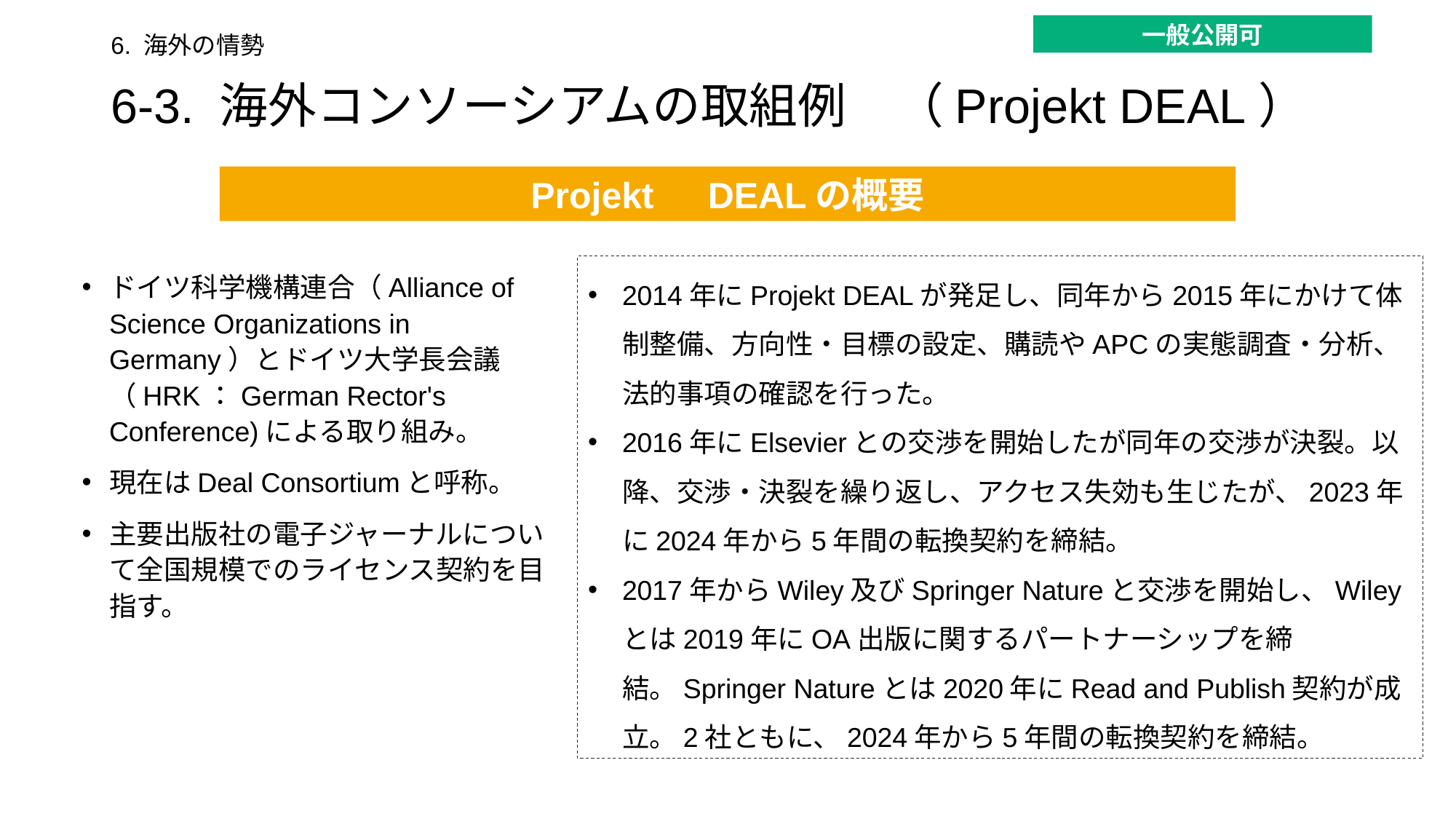

一般公開可
6. 海外の情勢
# 6-3. 海外コンソーシアムの取組例　（Projekt DEAL）
Projekt　DEALの概要
ドイツ科学機構連合（Alliance of Science Organizations in Germany）とドイツ大学長会議（HRK：German Rector's Conference)による取り組み。
現在はDeal Consortiumと呼称。
主要出版社の電子ジャーナルについて全国規模でのライセンス契約を目指す。
2014年にProjekt DEALが発足し、同年から2015年にかけて体制整備、方向性・目標の設定、購読やAPCの実態調査・分析、法的事項の確認を行った。
2016年にElsevierとの交渉を開始したが同年の交渉が決裂。以降、交渉・決裂を繰り返し、アクセス失効も生じたが、2023年に2024年から5年間の転換契約を締結。
2017年からWiley及びSpringer Natureと交渉を開始し、Wileyとは2019年にOA出版に関するパートナーシップを締結。Springer Natureとは2020年にRead and Publish契約が成立。2社ともに、2024年から5年間の転換契約を締結。